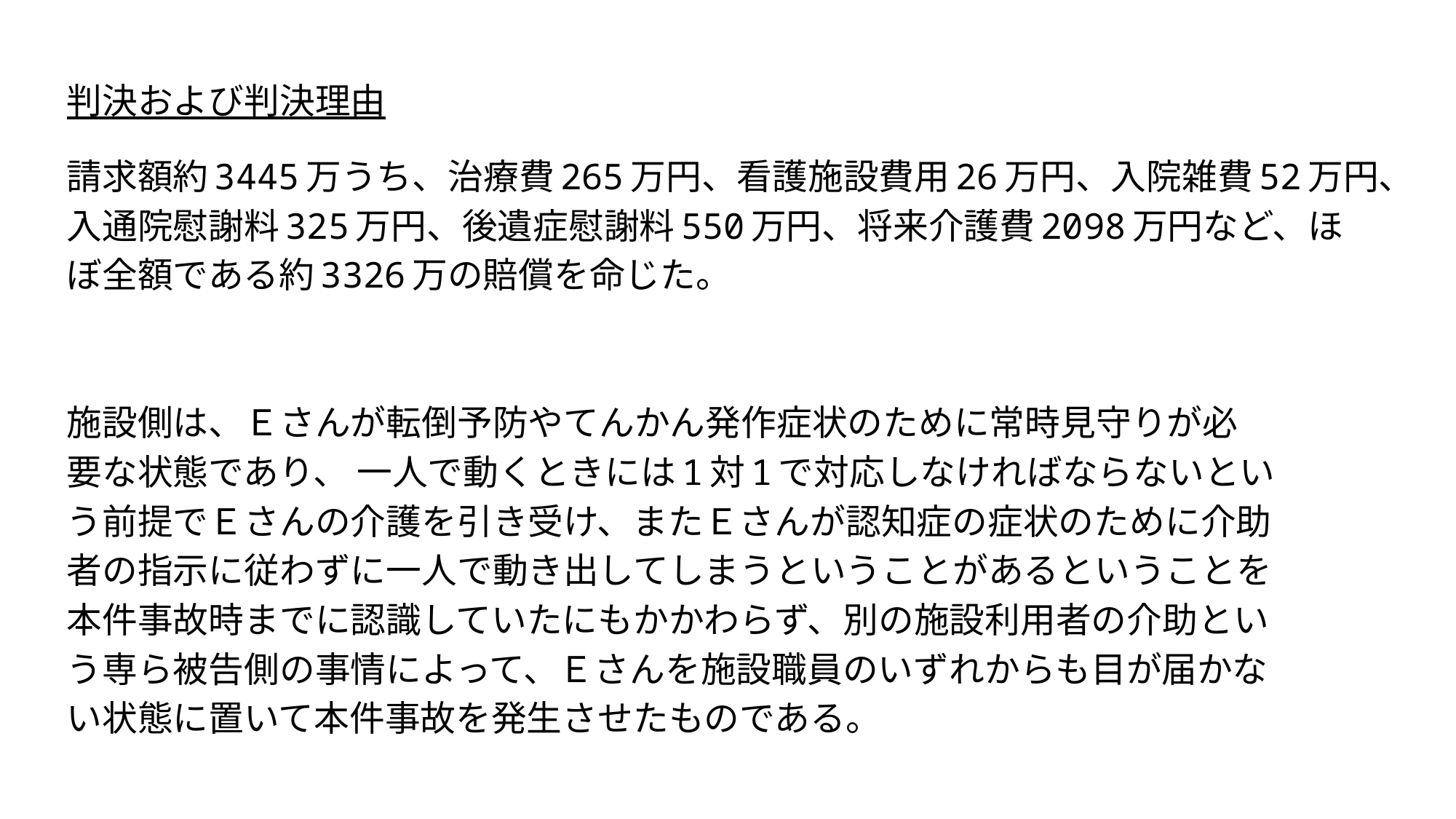

判決および判決理由

請求額約3445万うち、治療費265万円、看護施設費用26万円、入院雑費52万円、
入通院慰謝料325万円、後遺症慰謝料550万円、将来介護費2098万円など、ほ
ぼ全額である約3326万の賠償を命じた。

施設側は、Ｅさんが転倒予防やてんかん発作症状のために常時見守りが必
要な状態であり、 一人で動くときには1対1で対応しなければならないとい
う前提でＥさんの介護を引き受け、またＥさんが認知症の症状のために介助
者の指示に従わずに一人で動き出してしまうということがあるということを
本件事故時までに認識していたにもかかわらず、別の施設利用者の介助とい
う専ら被告側の事情によって、Ｅさんを施設職員のいずれからも目が届かな
い状態に置いて本件事故を発生させたものである。